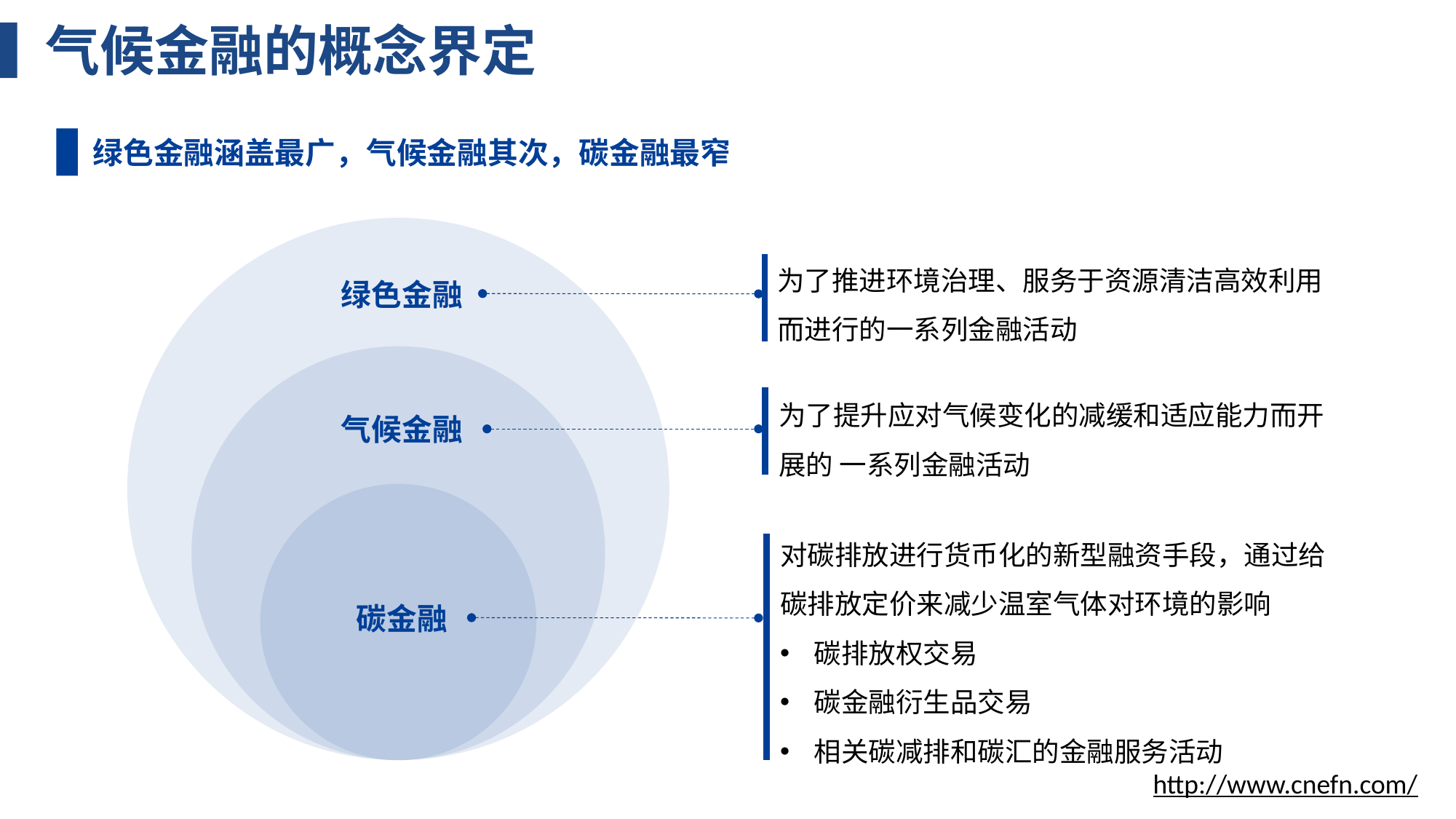

# 气候金融的概念界定
绿色金融涵盖最广，气候金融其次，碳金融最窄

为了推进环境治理、服务于资源清洁高效利用而进行的一系列金融活动
绿色金融

为了提升应对气候变化的减缓和适应能力而开展的 一系列金融活动
气候金融

对碳排放进行货币化的新型融资手段，通过给碳排放定价来减少温室气体对环境的影响
碳排放权交易
碳金融衍生品交易
相关碳减排和碳汇的金融服务活动
碳金融